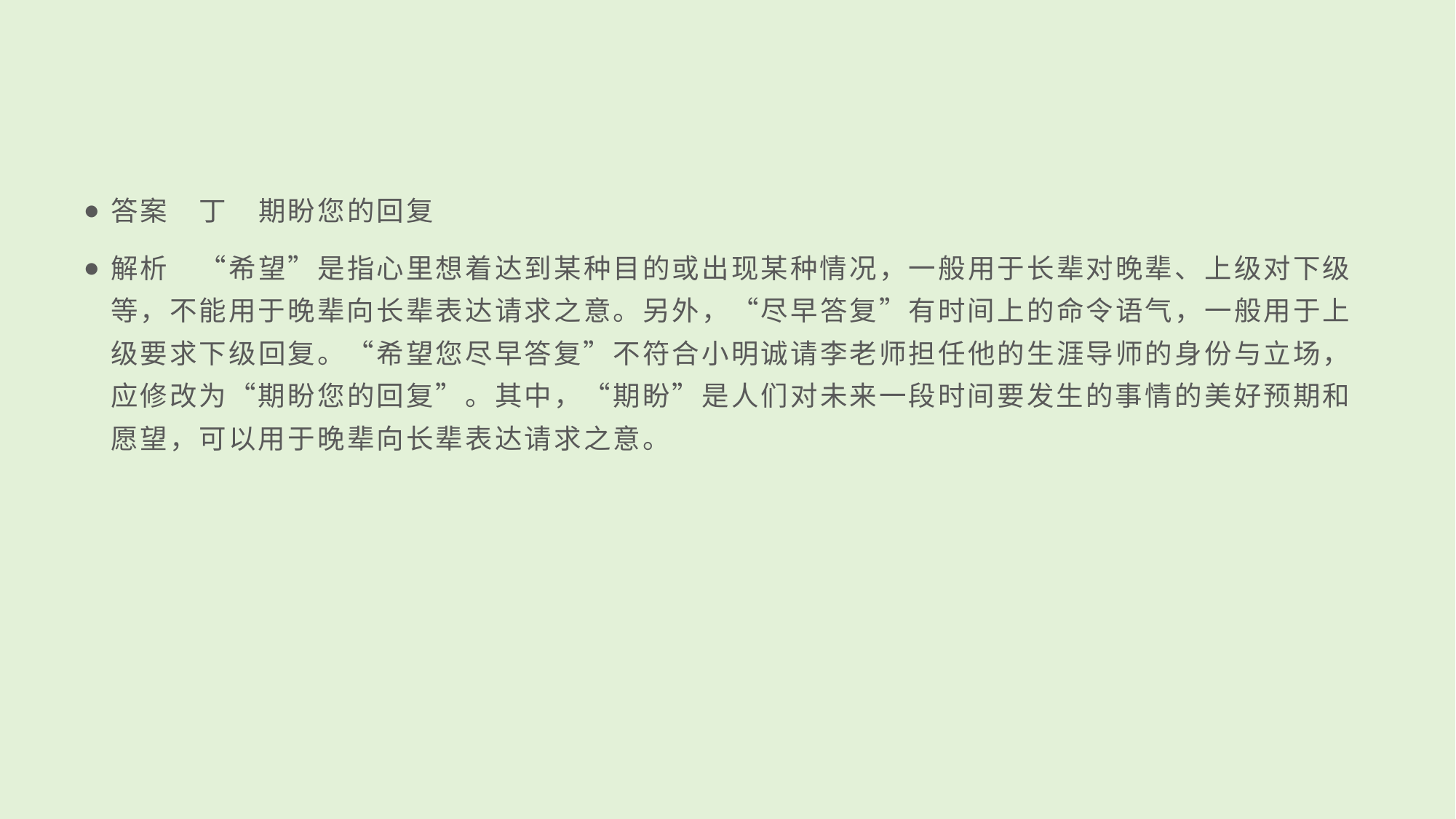

#
答案　丁　期盼您的回复
解析　“希望”是指心里想着达到某种目的或出现某种情况，一般用于长辈对晚辈、上级对下级等，不能用于晚辈向长辈表达请求之意。另外，“尽早答复”有时间上的命令语气，一般用于上级要求下级回复。“希望您尽早答复”不符合小明诚请李老师担任他的生涯导师的身份与立场，应修改为“期盼您的回复”。其中，“期盼”是人们对未来一段时间要发生的事情的美好预期和愿望，可以用于晚辈向长辈表达请求之意。